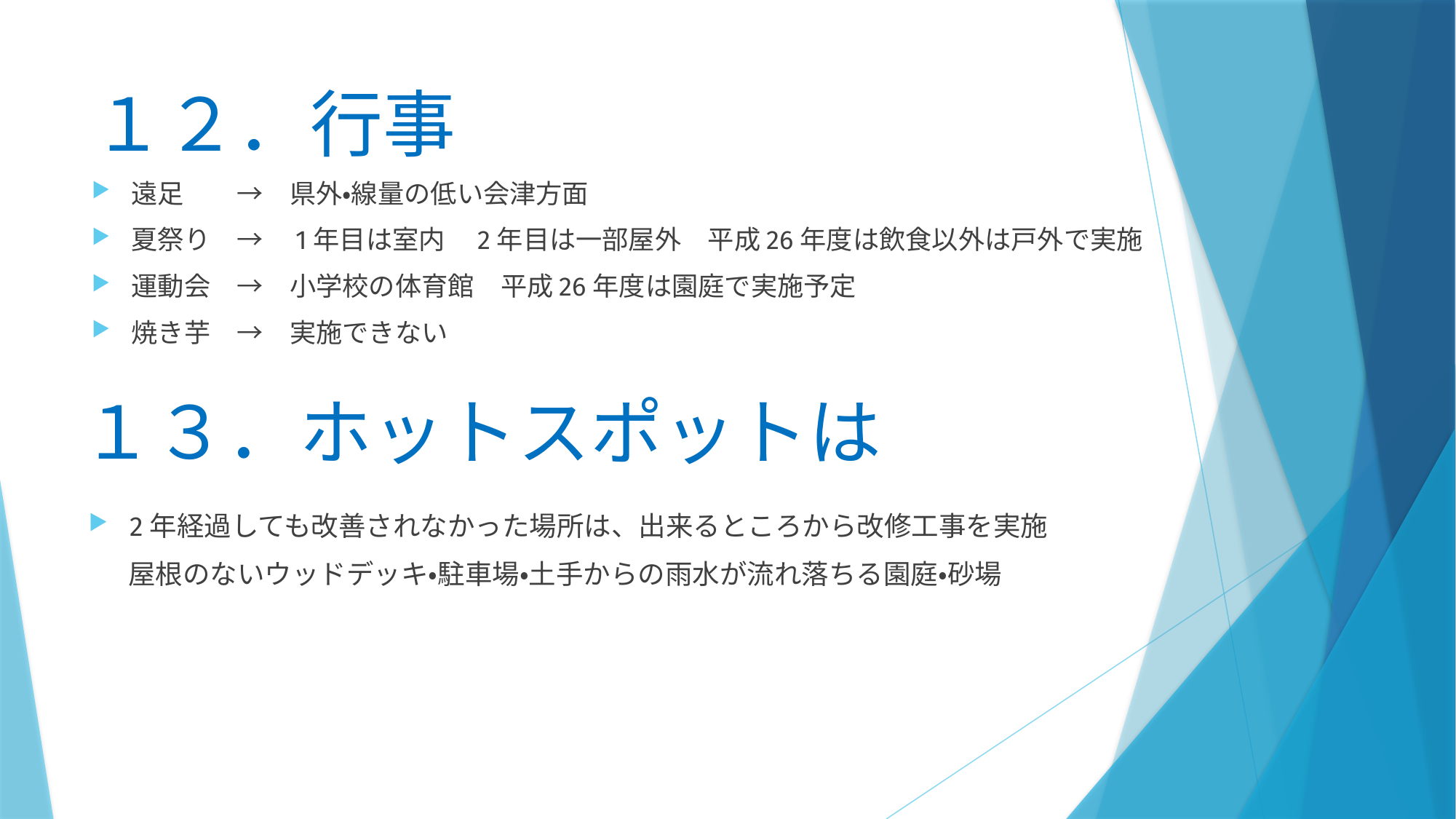

# １２．行事
遠足　　→　県外・線量の低い会津方面
夏祭り　→　1年目は室内　2年目は一部屋外　平成26年度は飲食以外は戸外で実施
運動会　→　小学校の体育館　平成26年度は園庭で実施予定
焼き芋　→　実施できない

１３．ホットスポットは
2年経過しても改善されなかった場所は、出来るところから改修工事を実施
　  屋根のないウッドデッキ・駐車場・土手からの雨水が流れ落ちる園庭・砂場